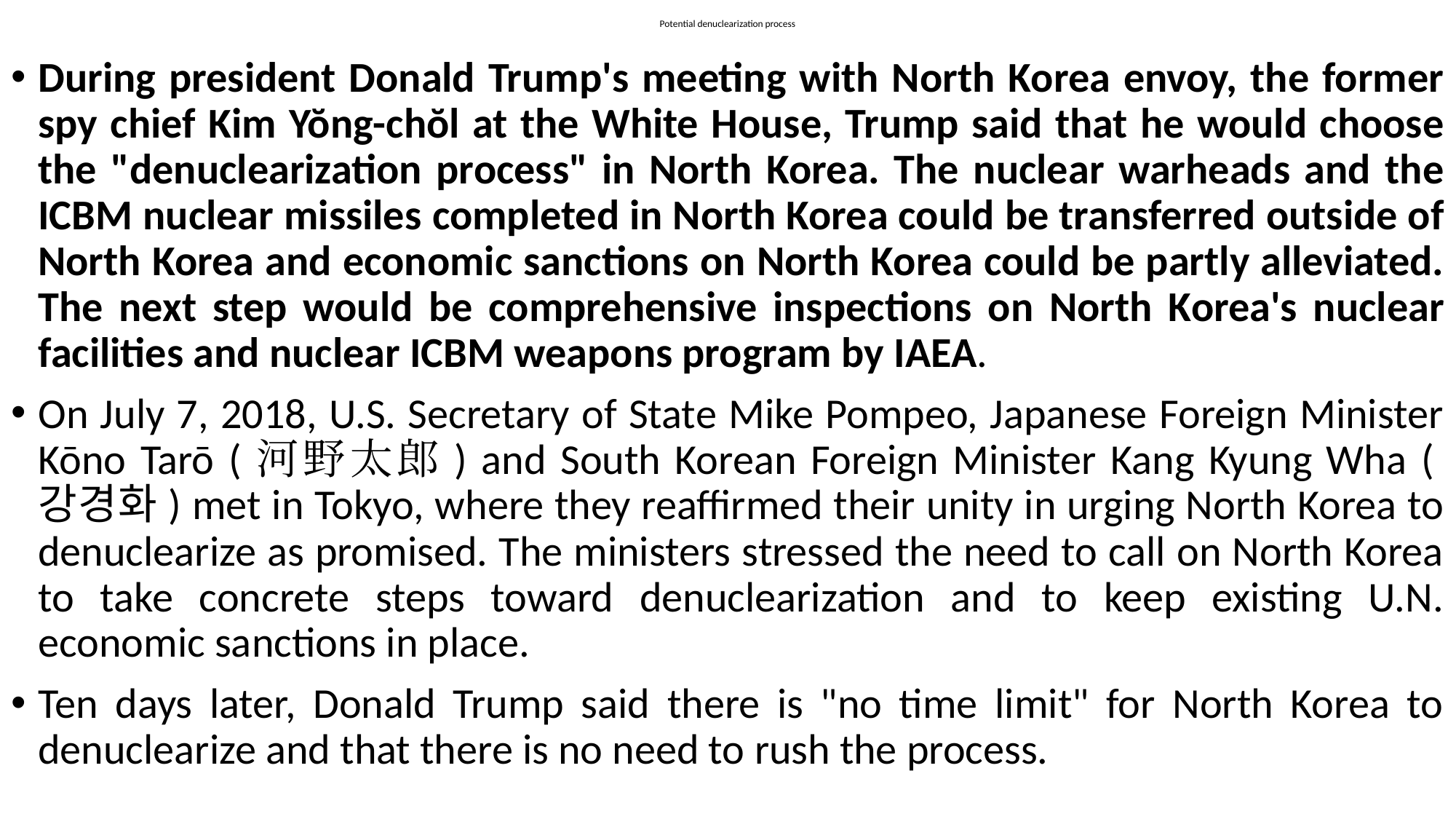

# Potential denuclearization process
During president Donald Trump's meeting with North Korea envoy, the former spy chief Kim Yŏng-chŏl at the White House, Trump said that he would choose the "denuclearization process" in North Korea. The nuclear warheads and the ICBM nuclear missiles completed in North Korea could be transferred outside of North Korea and economic sanctions on North Korea could be partly alleviated. The next step would be comprehensive inspections on North Korea's nuclear facilities and nuclear ICBM weapons program by IAEA.
On July 7, 2018, U.S. Secretary of State Mike Pompeo, Japanese Foreign Minister Kōno Tarō (河野太郎) and South Korean Foreign Minister Kang Kyung Wha (강경화) met in Tokyo, where they reaffirmed their unity in urging North Korea to denuclearize as promised. The ministers stressed the need to call on North Korea to take concrete steps toward denuclearization and to keep existing U.N. economic sanctions in place.
Ten days later, Donald Trump said there is "no time limit" for North Korea to denuclearize and that there is no need to rush the process.